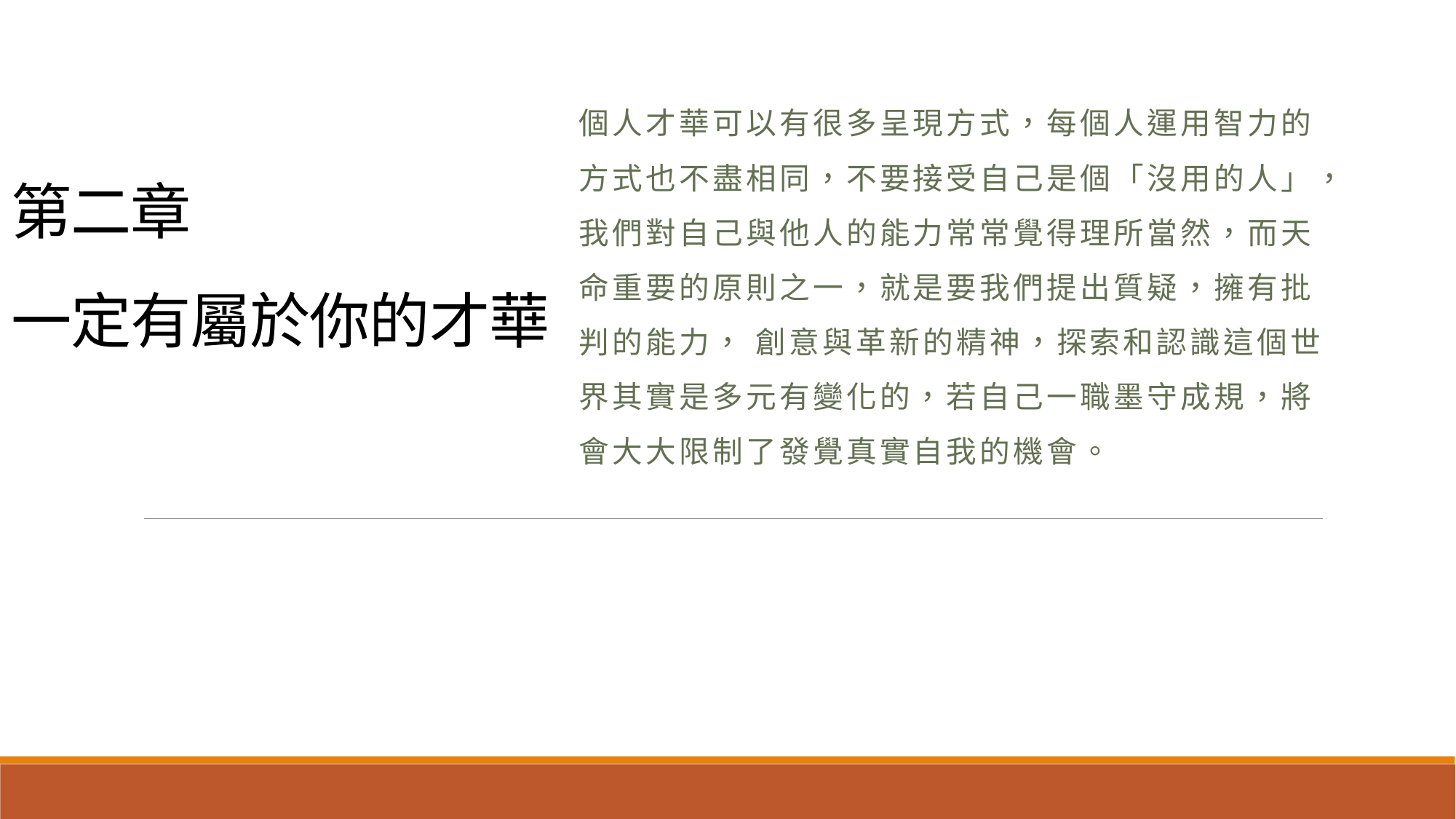

個人才華可以有很多呈現方式，每個人運用智力的方式也不盡相同，不要接受自己是個「沒用的人」，我們對自己與他人的能力常常覺得理所當然，而天命重要的原則之一，就是要我們提出質疑，擁有批判的能力， 創意與革新的精神，探索和認識這個世界其實是多元有變化的，若自己一職墨守成規，將會大大限制了發覺真實自我的機會。

# 第二章 一定有屬於你的才華